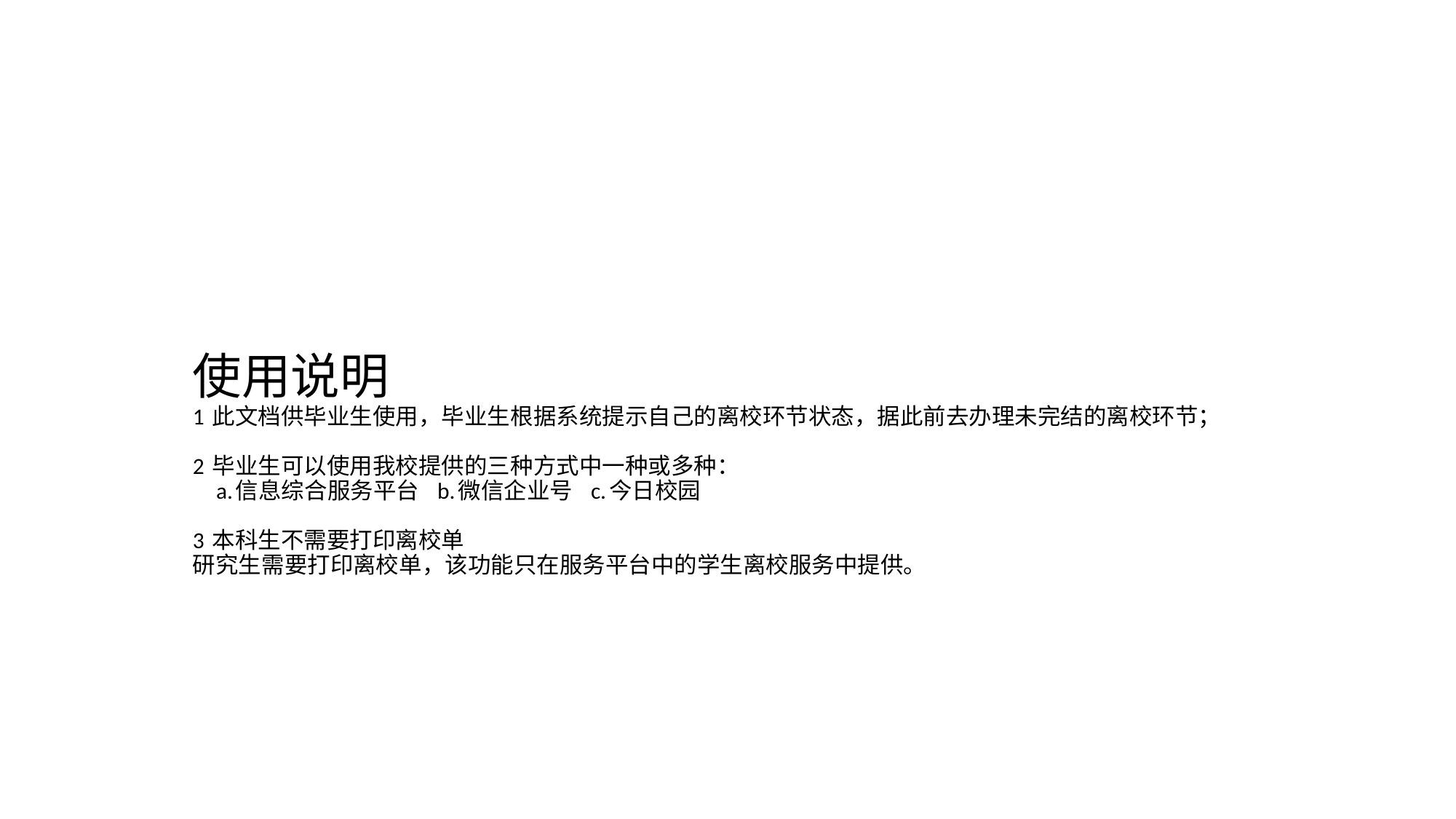

# 使用说明 1 此文档供毕业生使用，毕业生根据系统提示自己的离校环节状态，据此前去办理未完结的离校环节； 2 毕业生可以使用我校提供的三种方式中一种或多种： a.信息综合服务平台   b.微信企业号   c.今日校园 3 本科生不需要打印离校单 研究生需要打印离校单，该功能只在服务平台中的学生离校服务中提供。